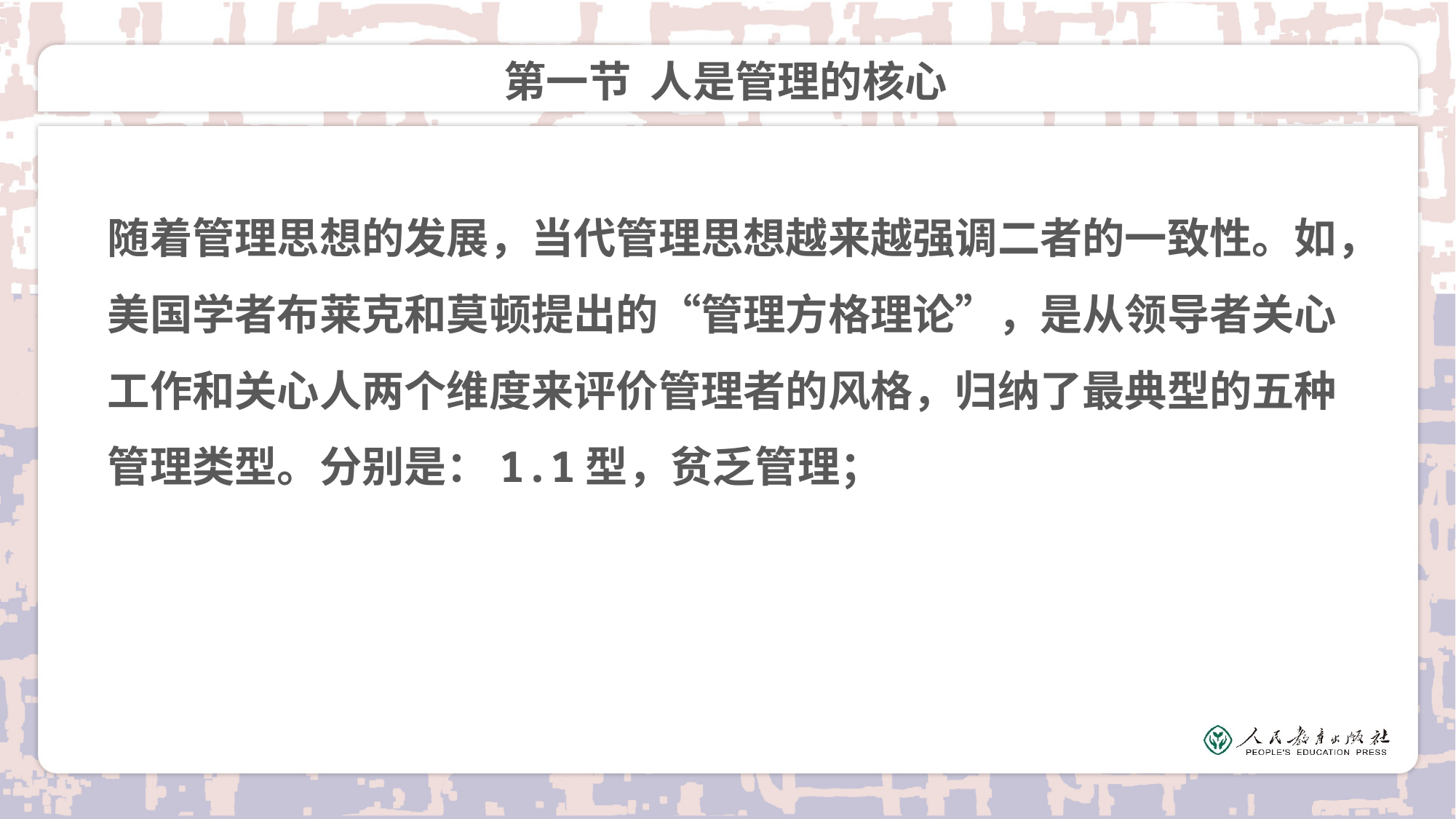

# 第一节  人是管理的核心
随着管理思想的发展，当代管理思想越来越强调二者的一致性。如，美国学者布莱克和莫顿提出的“管理方格理论”，是从领导者关心工作和关心人两个维度来评价管理者的风格，归纳了最典型的五种管理类型。分别是：1.1型，贫乏管理；